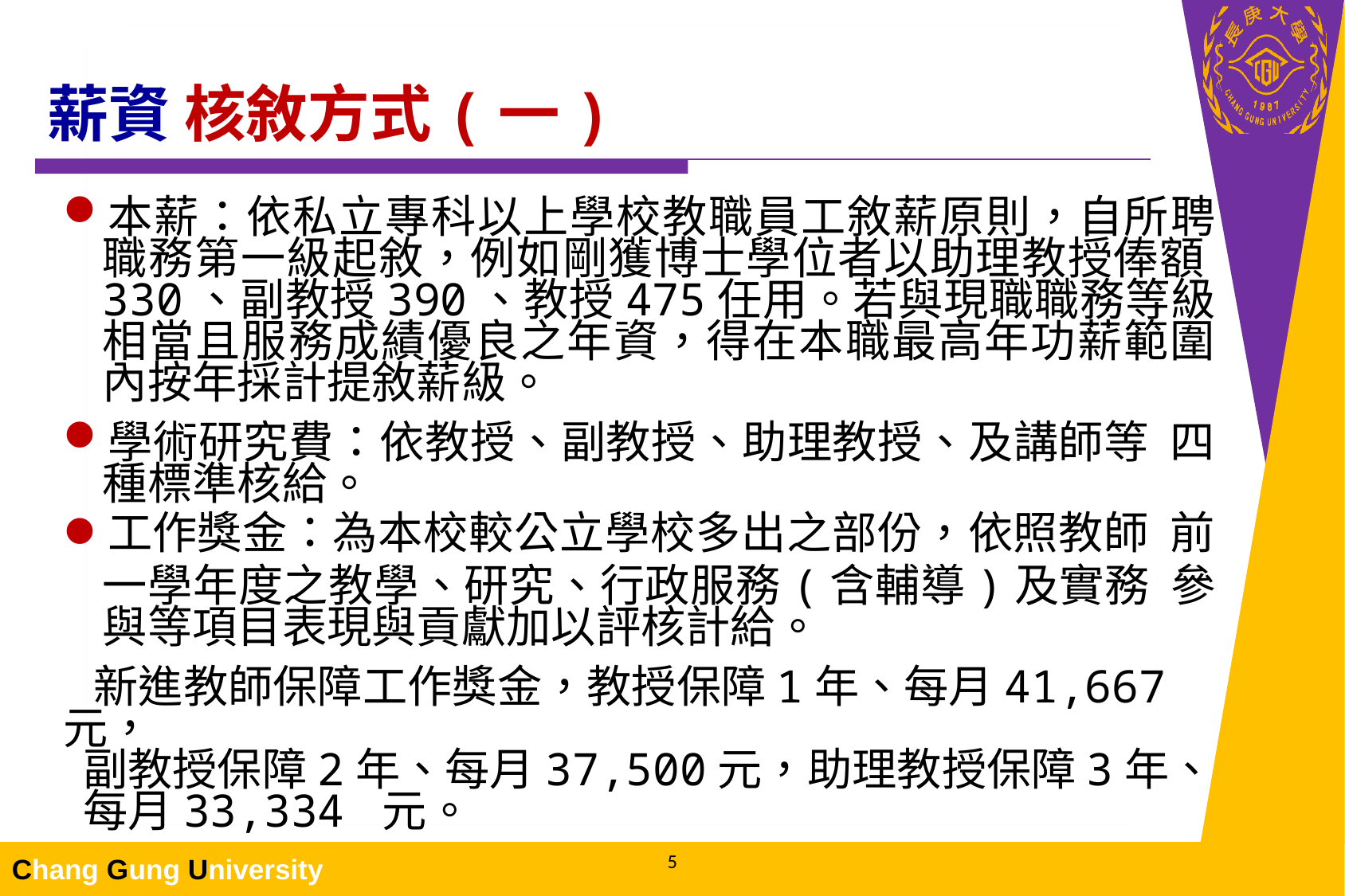

# 薪資 核敘方式(一)
本薪：依私立專科以上學校教職員工敘薪原則，自所聘職務第一級起敘，例如剛獲博士學位者以助理教授俸額330、副教授390、教授475任用。若與現職職務等級相當且服務成績優良之年資，得在本職最高年功薪範圍內按年採計提敘薪級。
學術研究費：依教授、副教授、助理教授、及講師等  四種標準核給。
工作獎金：為本校較公立學校多出之部份，依照教師  前一學年度之教學、研究、行政服務(含輔導)及實務  參與等項目表現與貢獻加以評核計給。
  新進教師保障工作獎金，教授保障1年、每月41,667元，
  副教授保障2年、每月37,500元，助理教授保障3年、
  每月33,334 元。
5